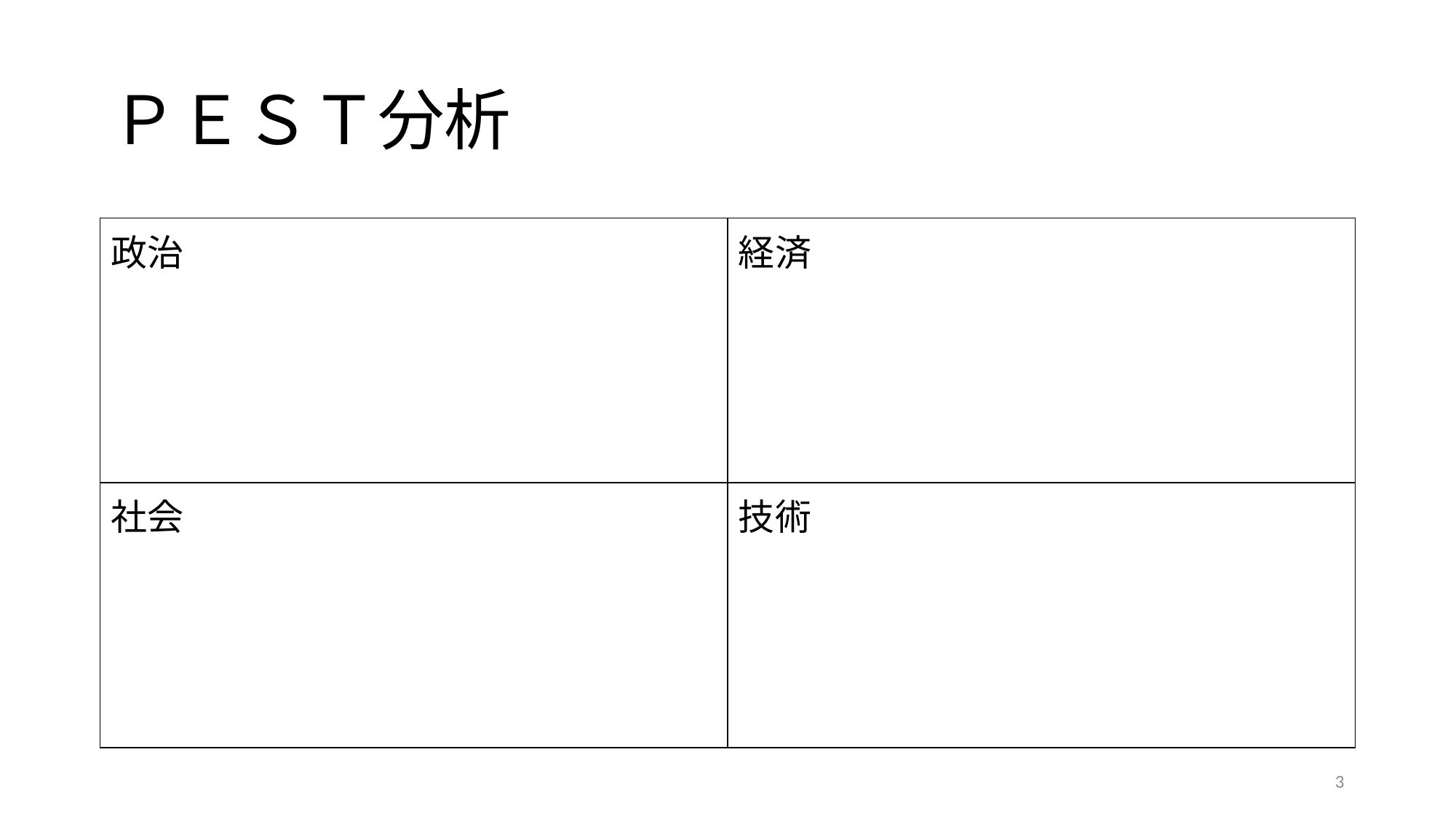

# ＰＥＳＴ分析
| 政治 | 経済 |
| --- | --- |
| 社会 | 技術 |
3